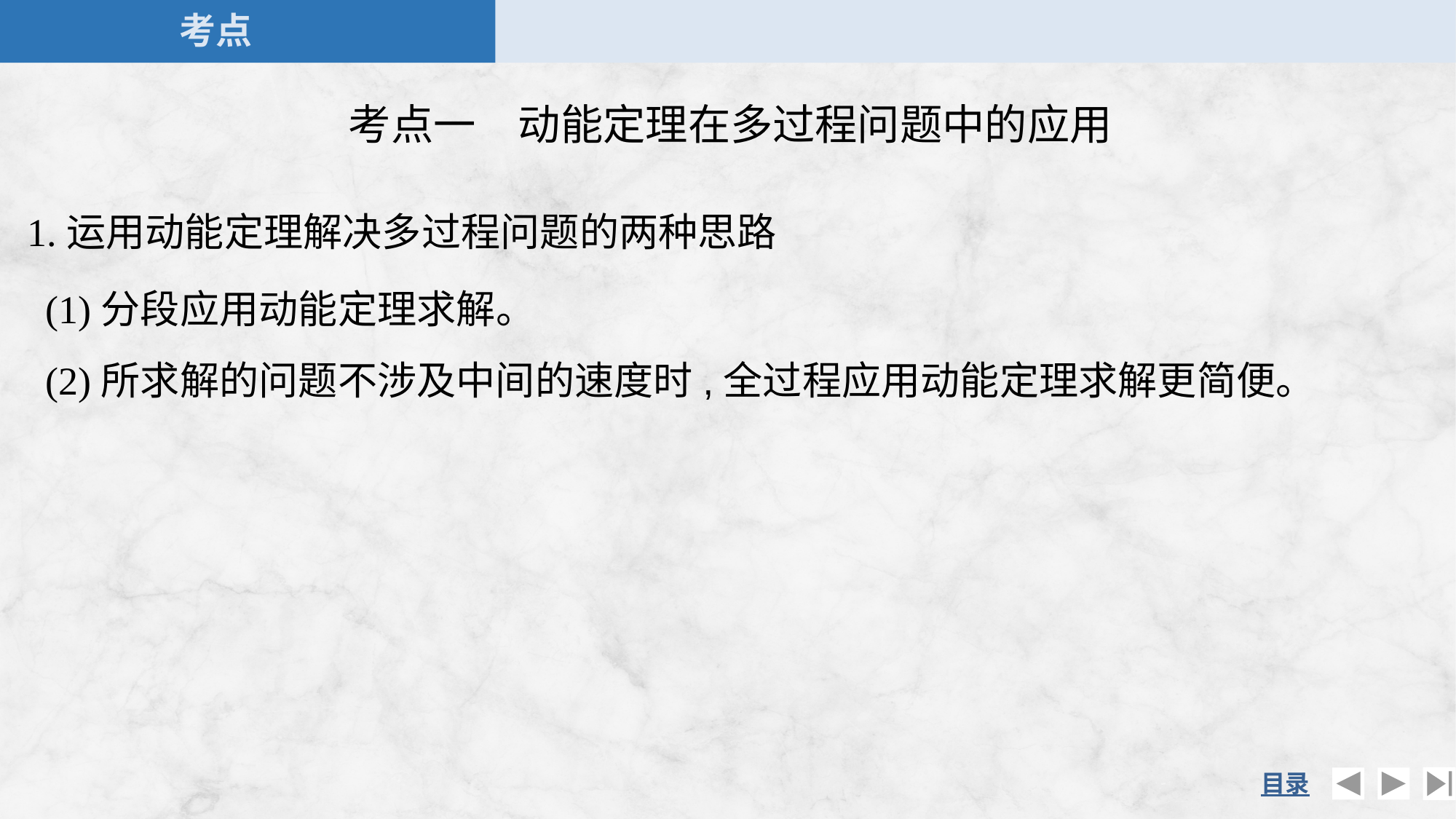

考点一　动能定理在多过程问题中的应用
1.运用动能定理解决多过程问题的两种思路
(1)分段应用动能定理求解。
(2)所求解的问题不涉及中间的速度时,全过程应用动能定理求解更简便。